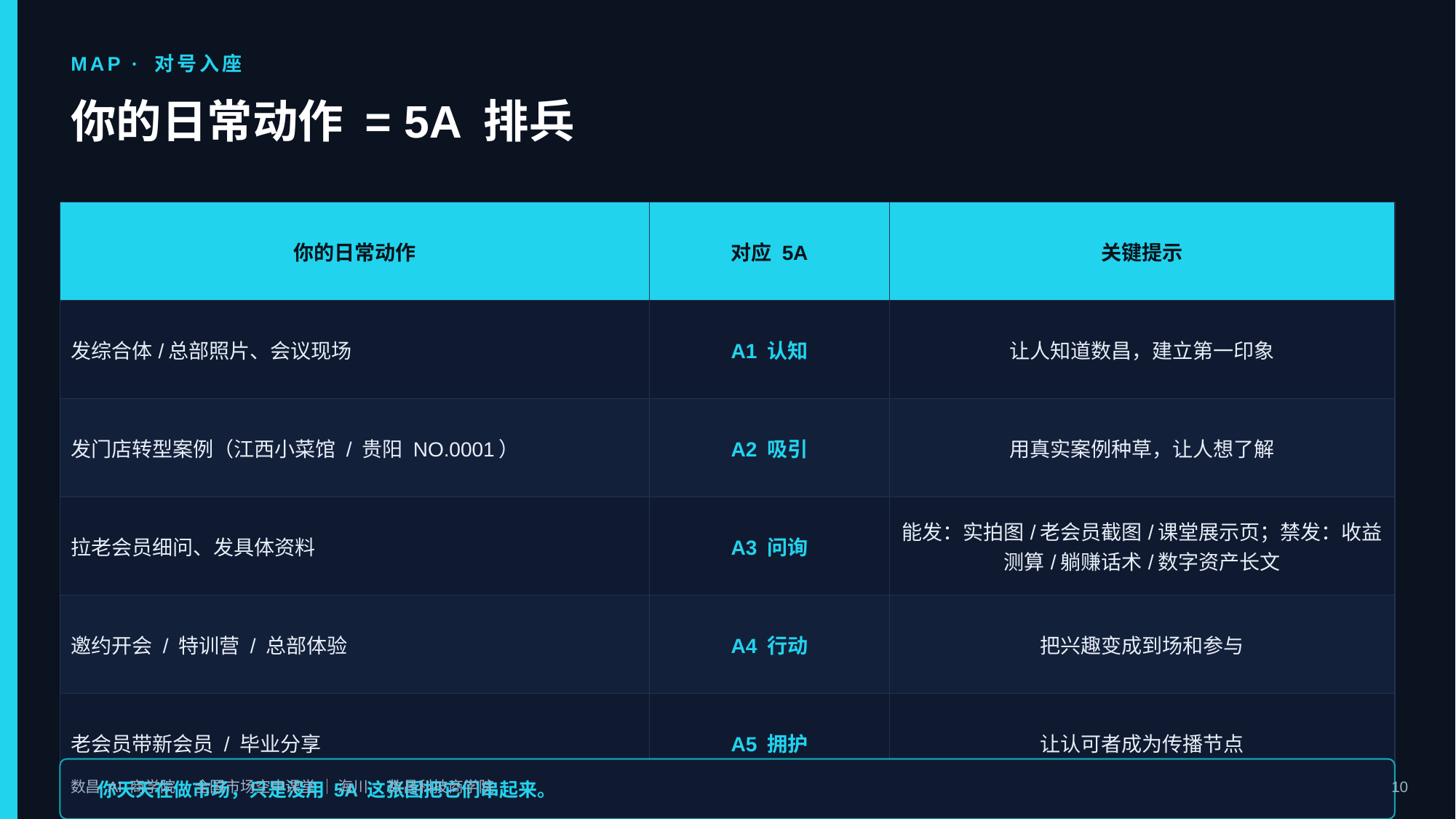

MAP · 对号入座
你的日常动作 = 5A 排兵
| 你的日常动作 | 对应 5A | 关键提示 |
| --- | --- | --- |
| 发综合体/总部照片、会议现场 | A1 认知 | 让人知道数昌，建立第一印象 |
| 发门店转型案例（江西小菜馆 / 贵阳 NO.0001） | A2 吸引 | 用真实案例种草，让人想了解 |
| 拉老会员细问、发具体资料 | A3 问询 | 能发：实拍图/老会员截图/课堂展示页；禁发：收益测算/躺赚话术/数字资产长文 |
| 邀约开会 / 特训营 / 总部体验 | A4 行动 | 把兴趣变成到场和参与 |
| 老会员带新会员 / 毕业分享 | A5 拥护 | 让认可者成为传播节点 |

你天天在做市场，只是没用 5A 这张图把它们串起来。
数昌 AI 商学院 · 全国市场空中课堂 ｜ 海川 · 数昌科技商学院
10